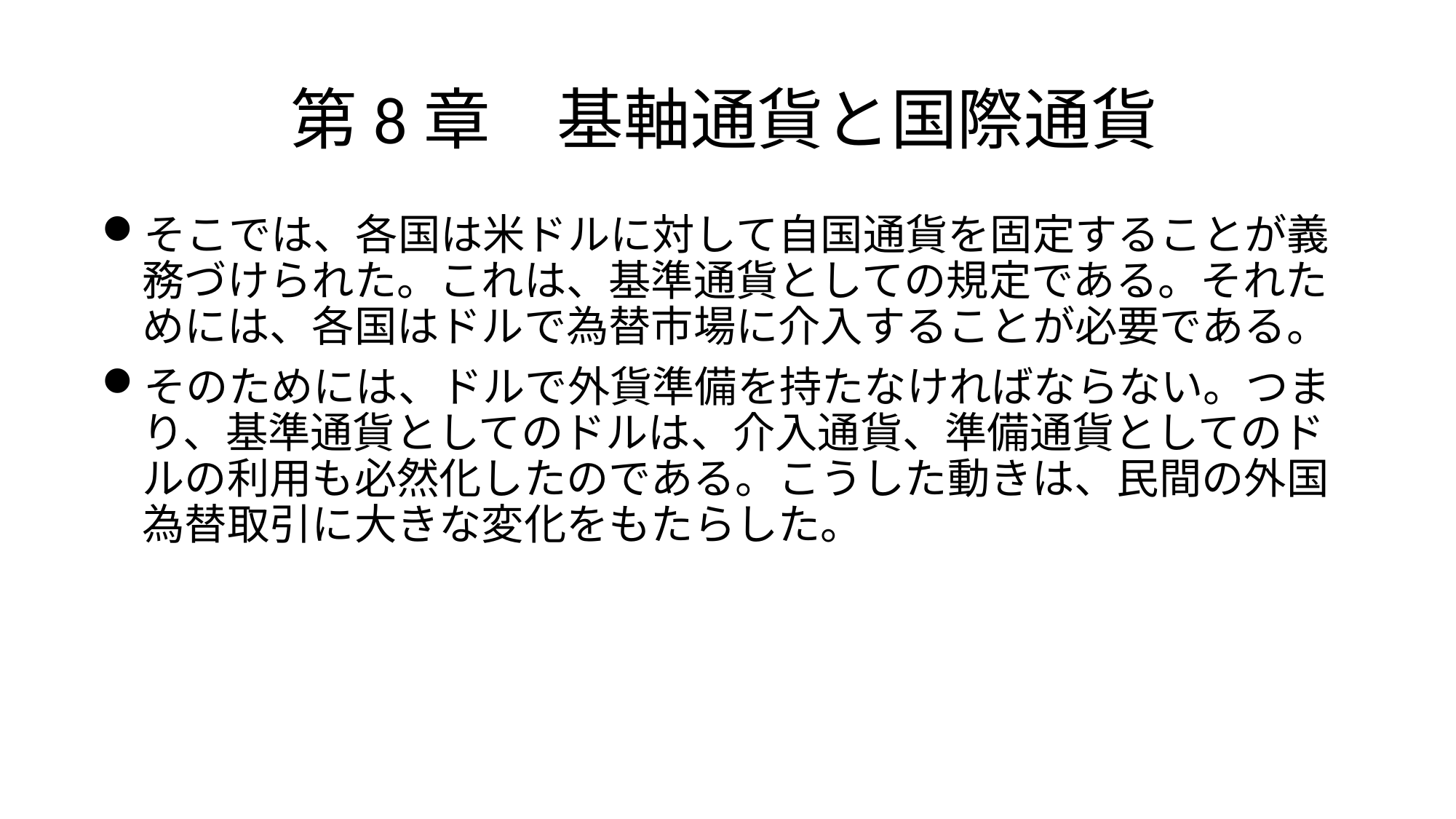

# 第8章　基軸通貨と国際通貨
そこでは、各国は米ドルに対して自国通貨を固定することが義務づけられた。これは、基準通貨としての規定である。それためには、各国はドルで為替市場に介入することが必要である。
そのためには、ドルで外貨準備を持たなければならない。つまり、基準通貨としてのドルは、介入通貨、準備通貨としてのドルの利用も必然化したのである。こうした動きは、民間の外国為替取引に大きな変化をもたらした。